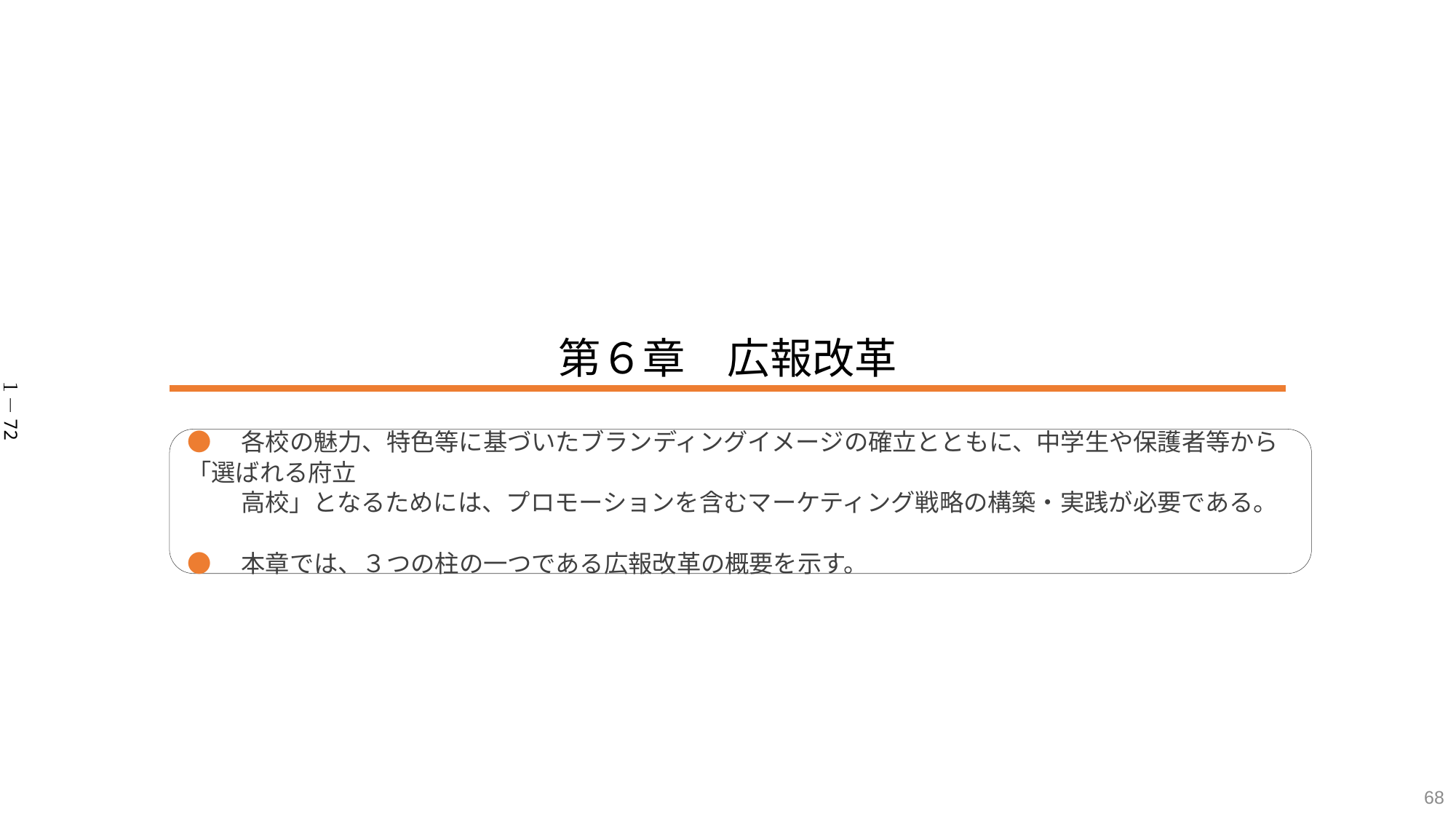

第６章　広報改革
１－72
●　各校の魅力、特色等に基づいたブランディングイメージの確立とともに、中学生や保護者等から「選ばれる府立
　　 高校」となるためには、プロモーションを含むマーケティング戦略の構築・実践が必要である。

●　本章では、３つの柱の一つである広報改革の概要を示す。
68